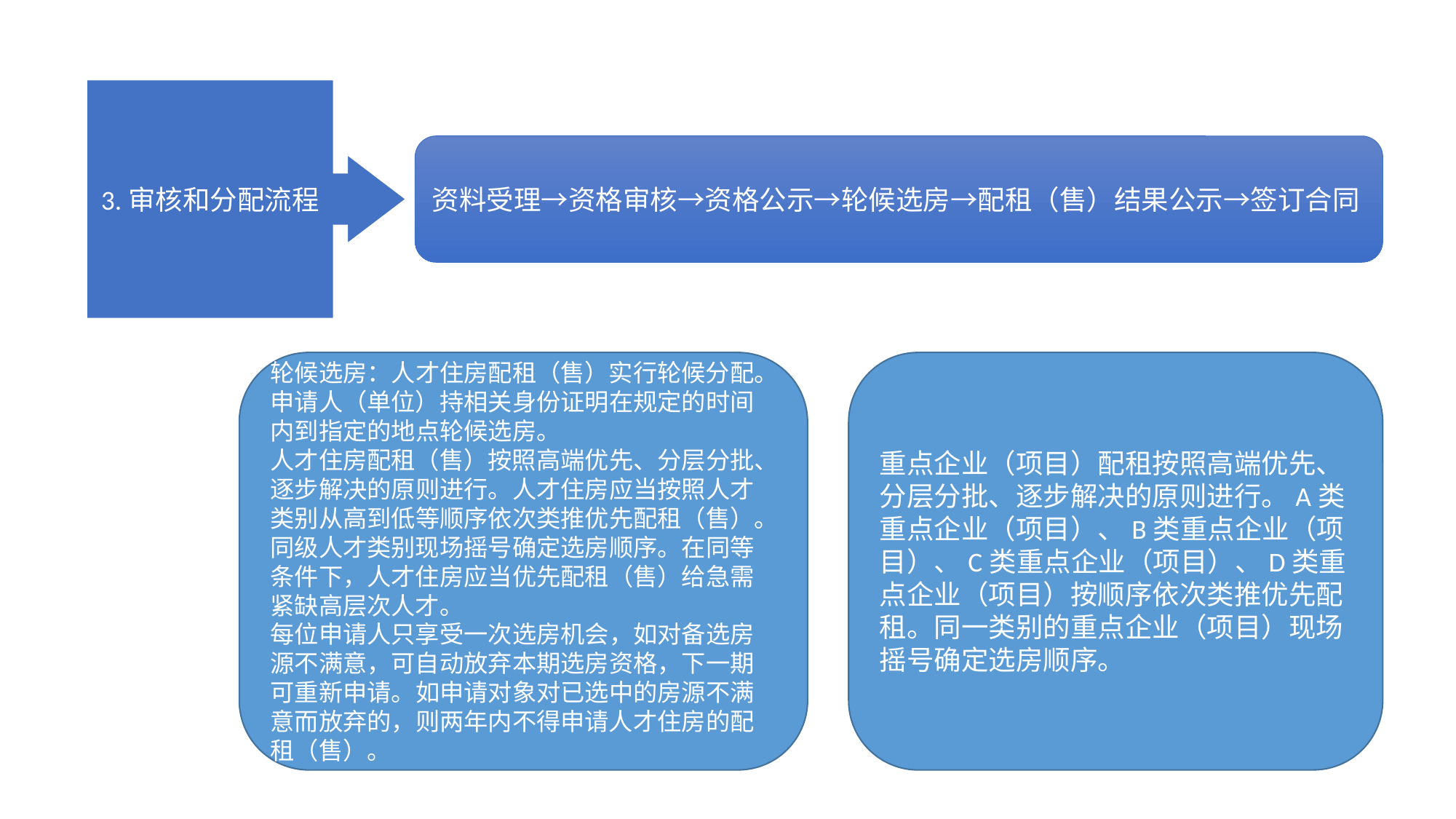

3.审核和分配流程

资料受理→资格审核→资格公示→轮候选房→配租（售）结果公示→签订合同

 基本举措
轮候选房：人才住房配租（售）实行轮候分配。申请人（单位）持相关身份证明在规定的时间内到指定的地点轮候选房。
人才住房配租（售）按照高端优先、分层分批、逐步解决的原则进行。人才住房应当按照人才类别从高到低等顺序依次类推优先配租（售）。同级人才类别现场摇号确定选房顺序。在同等条件下，人才住房应当优先配租（售）给急需紧缺高层次人才。
每位申请人只享受一次选房机会，如对备选房源不满意，可自动放弃本期选房资格，下一期可重新申请。如申请对象对已选中的房源不满意而放弃的，则两年内不得申请人才住房的配租（售）。
重点企业（项目）配租按照高端优先、分层分批、逐步解决的原则进行。A类重点企业（项目）、B类重点企业（项目）、C类重点企业（项目）、D类重点企业（项目）按顺序依次类推优先配租。同一类别的重点企业（项目）现场摇号确定选房顺序。